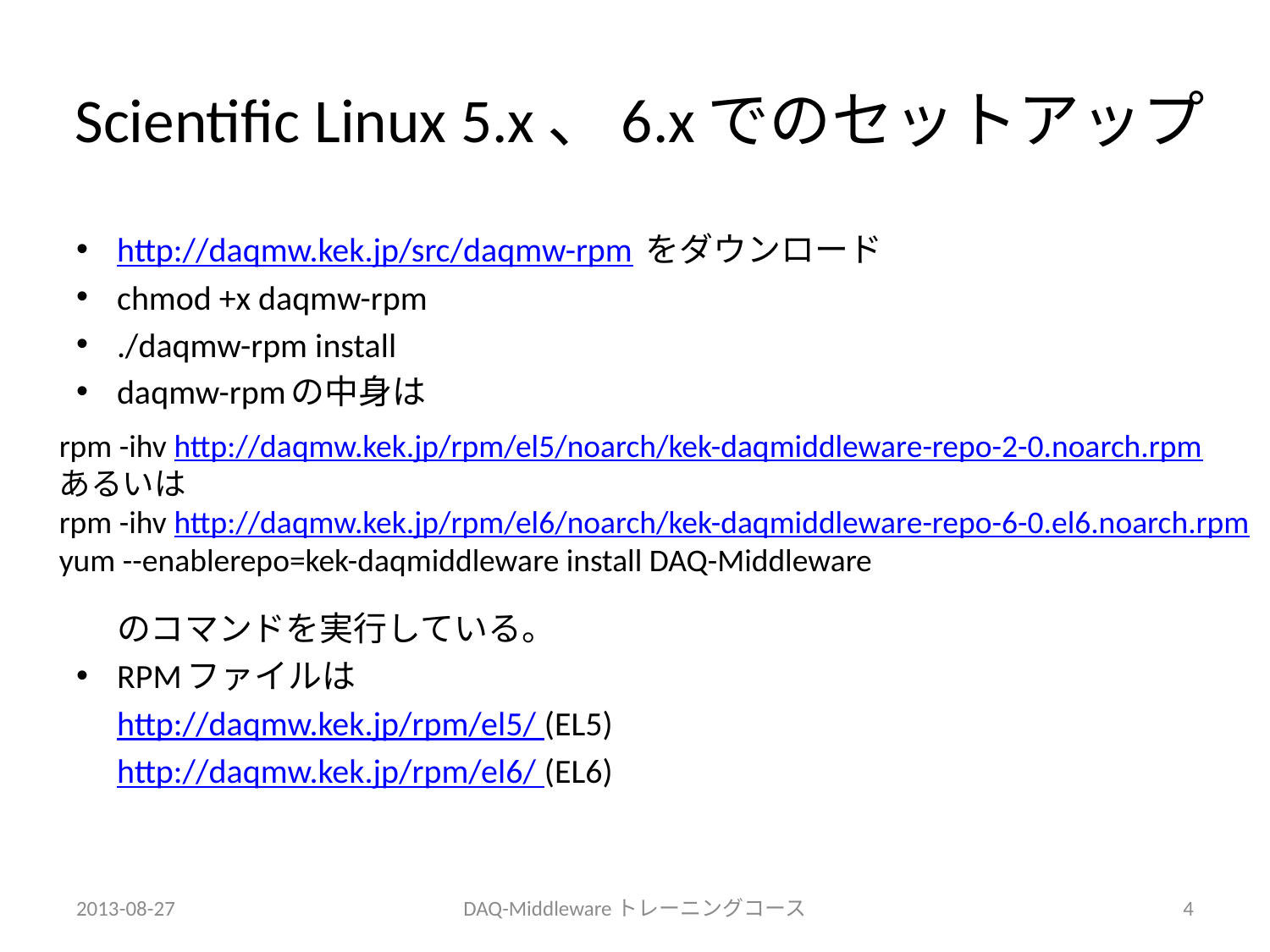

# Scientific Linux 5.x、6.xでのセットアップ
http://daqmw.kek.jp/src/daqmw-rpm をダウンロード
chmod +x daqmw-rpm
./daqmw-rpm install
daqmw-rpmの中身は

	のコマンドを実行している。
RPMファイルは
	http://daqmw.kek.jp/rpm/el5/ (EL5)
	http://daqmw.kek.jp/rpm/el6/ (EL6)

rpm -ihv http://daqmw.kek.jp/rpm/el5/noarch/kek-daqmiddleware-repo-2-0.noarch.rpm
あるいは
rpm -ihv http://daqmw.kek.jp/rpm/el6/noarch/kek-daqmiddleware-repo-6-0.el6.noarch.rpm
yum --enablerepo=kek-daqmiddleware install DAQ-Middleware
2013-08-27
DAQ-Middlewareトレーニングコース
4